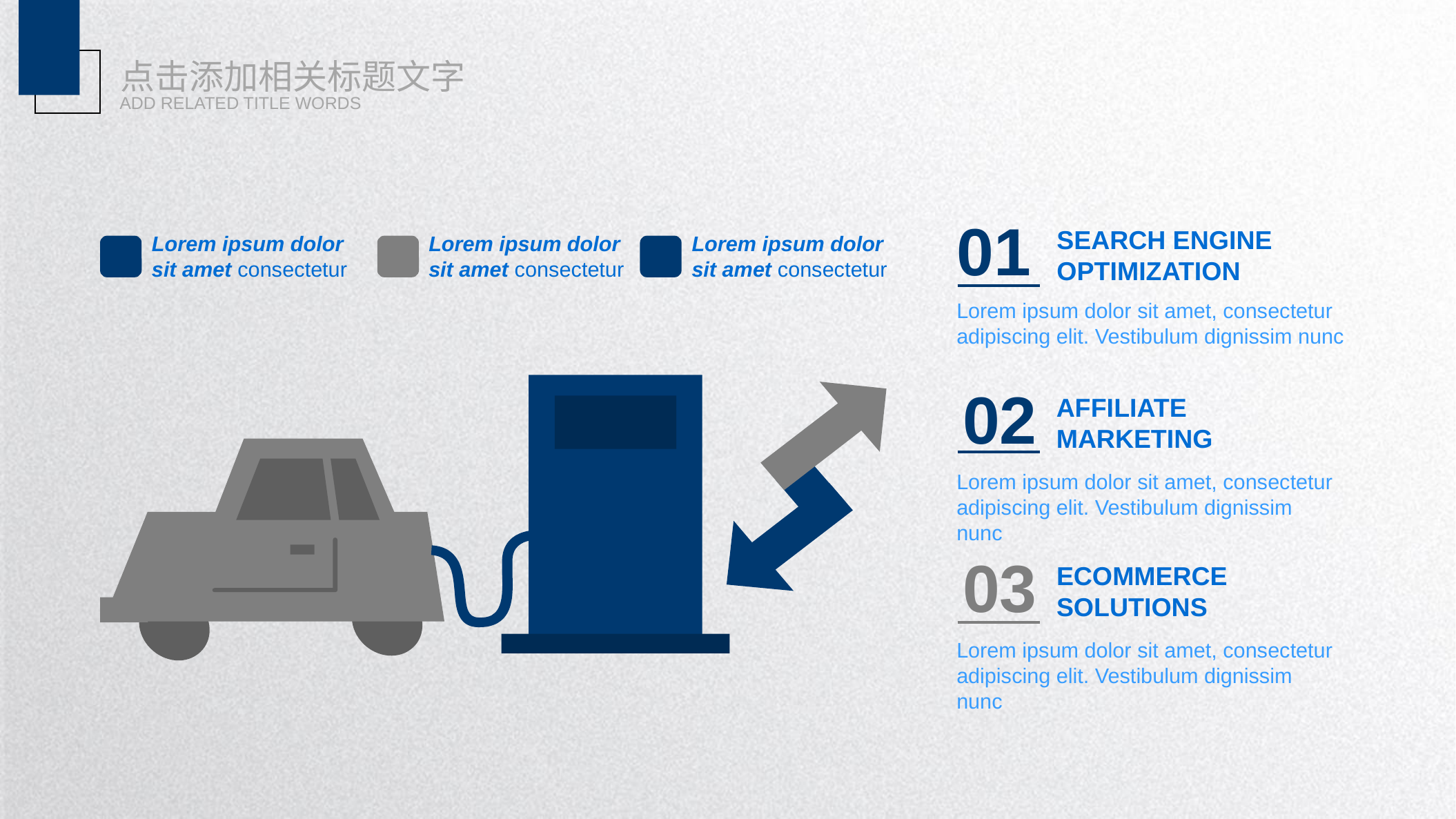

点击添加相关标题文字
ADD RELATED TITLE WORDS
01
SEARCH ENGINE
OPTIMIZATION
Lorem ipsum dolor sit amet, consectetur adipiscing elit. Vestibulum dignissim nunc
Lorem ipsum dolor sit amet consectetur

Lorem ipsum dolor sit amet consectetur

Lorem ipsum dolor sit amet consectetur

02
AFFILIATE
MARKETING
Lorem ipsum dolor sit amet, consectetur adipiscing elit. Vestibulum dignissim nunc

03
ECOMMERCE
SOLUTIONS
Lorem ipsum dolor sit amet, consectetur adipiscing elit. Vestibulum dignissim nunc